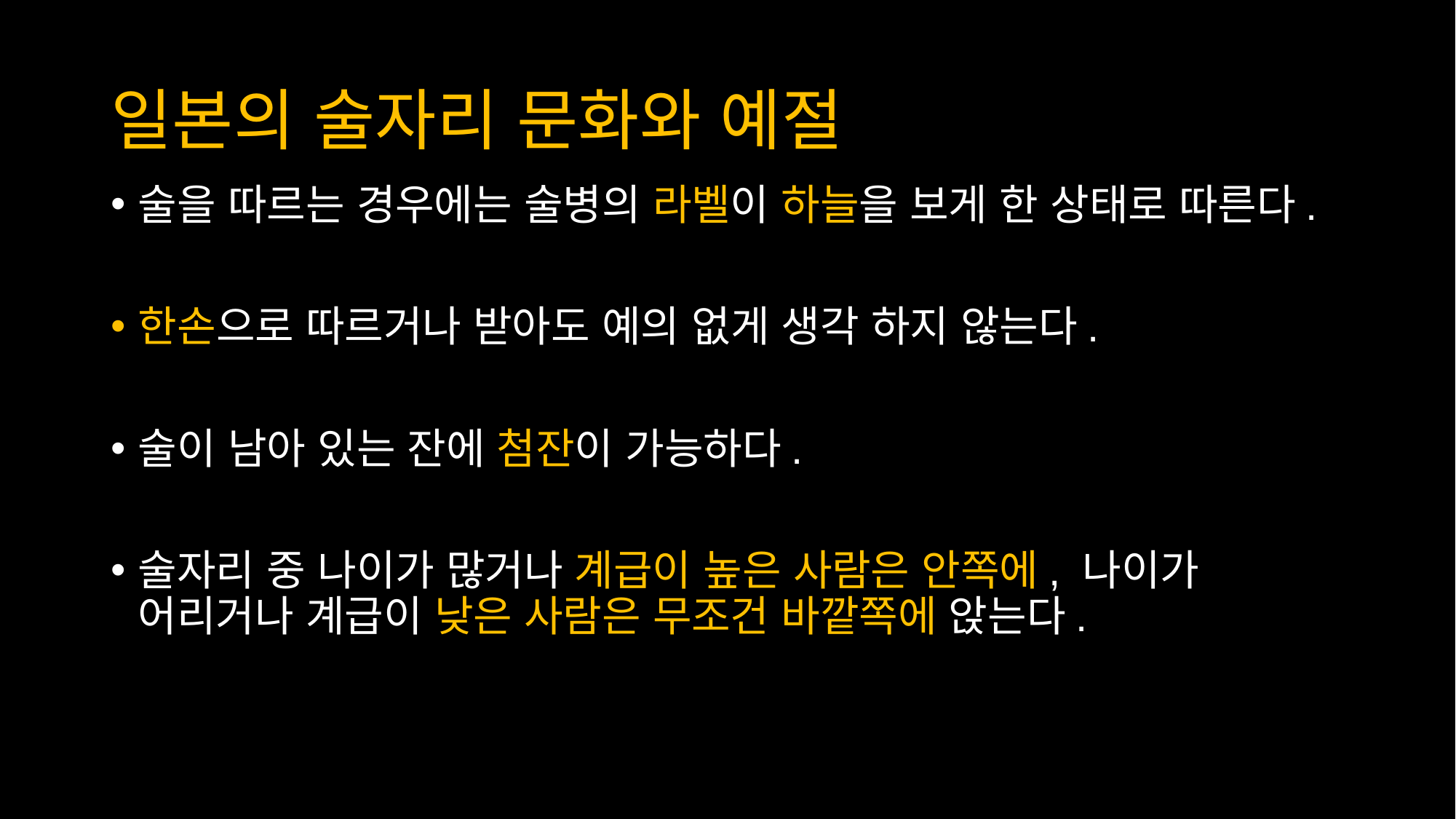

# 일본의 술자리 문화와 예절
술을 따르는 경우에는 술병의 라벨이 하늘을 보게 한 상태로 따른다.

한손으로 따르거나 받아도 예의 없게 생각 하지 않는다.

술이 남아 있는 잔에 첨잔이 가능하다.

술자리 중 나이가 많거나 계급이 높은 사람은 안쪽에, 나이가 어리거나 계급이 낮은 사람은 무조건 바깥쪽에 앉는다.